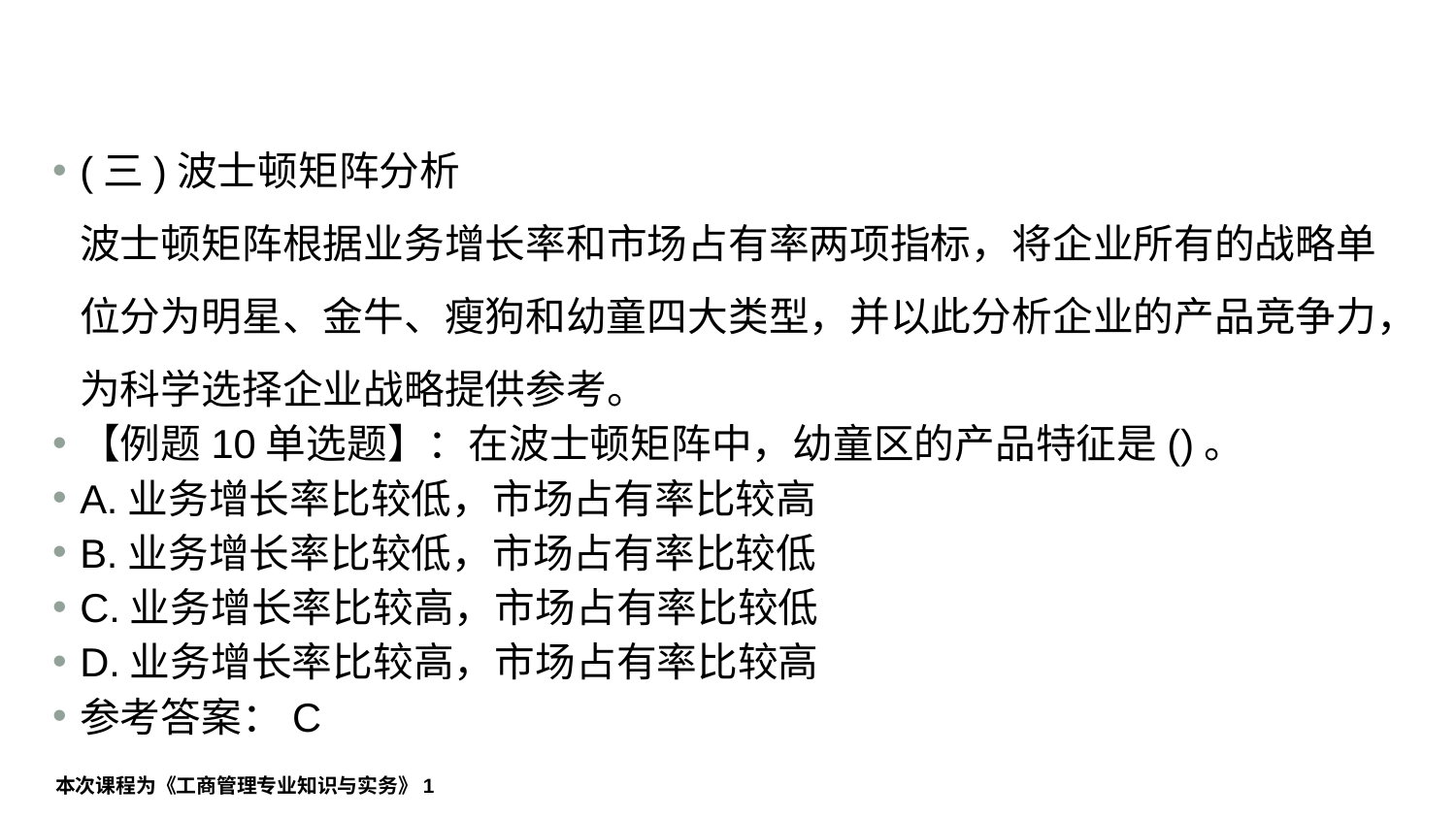

#
(三)波士顿矩阵分析
波士顿矩阵根据业务增长率和市场占有率两项指标，将企业所有的战略单位分为明星、金牛、瘦狗和幼童四大类型，并以此分析企业的产品竞争力，为科学选择企业战略提供参考。
【例题10单选题】：在波士顿矩阵中，幼童区的产品特征是()。
A.业务增长率比较低，市场占有率比较高
B.业务增长率比较低，市场占有率比较低
C.业务增长率比较高，市场占有率比较低
D.业务增长率比较高，市场占有率比较高
参考答案：C